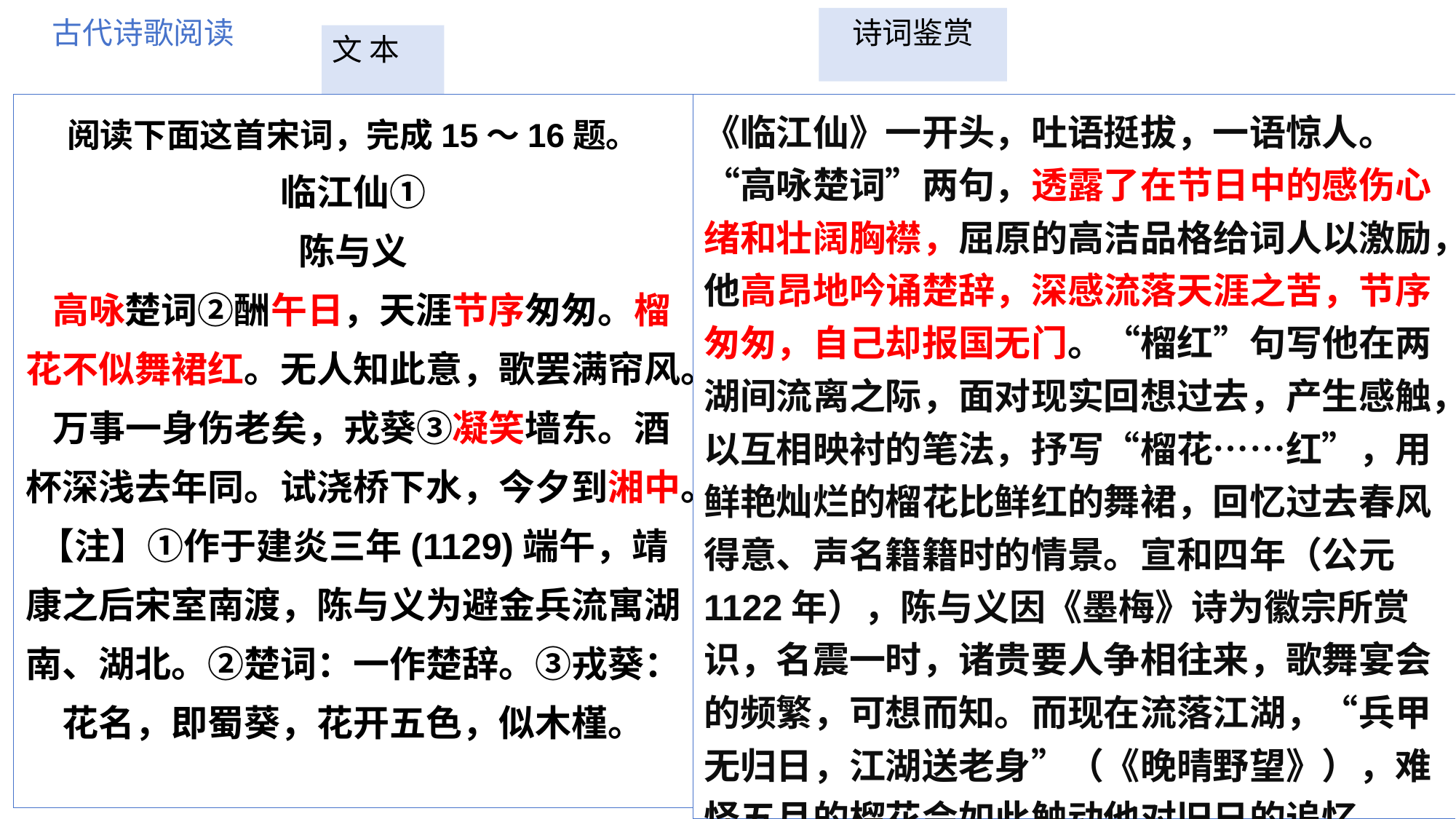

古代诗歌阅读
诗词鉴赏
文 本
阅读下面这首宋词，完成15～16题。
临江仙①
陈与义
 高咏楚词②酬午日，天涯节序匆匆。榴花不似舞裙红。无人知此意，歌罢满帘风。
 万事一身伤老矣，戎葵③凝笑墙东。酒杯深浅去年同。试浇桥下水，今夕到湘中。
【注】①作于建炎三年(1129)端午，靖康之后宋室南渡，陈与义为避金兵流寓湖南、湖北。②楚词：一作楚辞。③戎葵：花名，即蜀葵，花开五色，似木槿。
《临江仙》一开头，吐语挺拔，一语惊人。“高咏楚词”两句，透露了在节日中的感伤心绪和壮阔胸襟，屈原的高洁品格给词人以激励，他高昂地吟诵楚辞，深感流落天涯之苦，节序匆匆，自己却报国无门。“榴红”句写他在两湖间流离之际，面对现实回想过去，产生感触，以互相映衬的笔法，抒写“榴花……红”，用鲜艳灿烂的榴花比鲜红的舞裙，回忆过去春风得意、声名籍籍时的情景。宣和四年（公元1122年），陈与义因《墨梅》诗为徽宗所赏识，名震一时，诸贵要人争相往来，歌舞宴会的频繁，可想而知。而现在流落江湖，“兵甲无归日，江湖送老身”（《晚晴野望》），难怪五月的榴花会如此触动他对旧日的追忆。